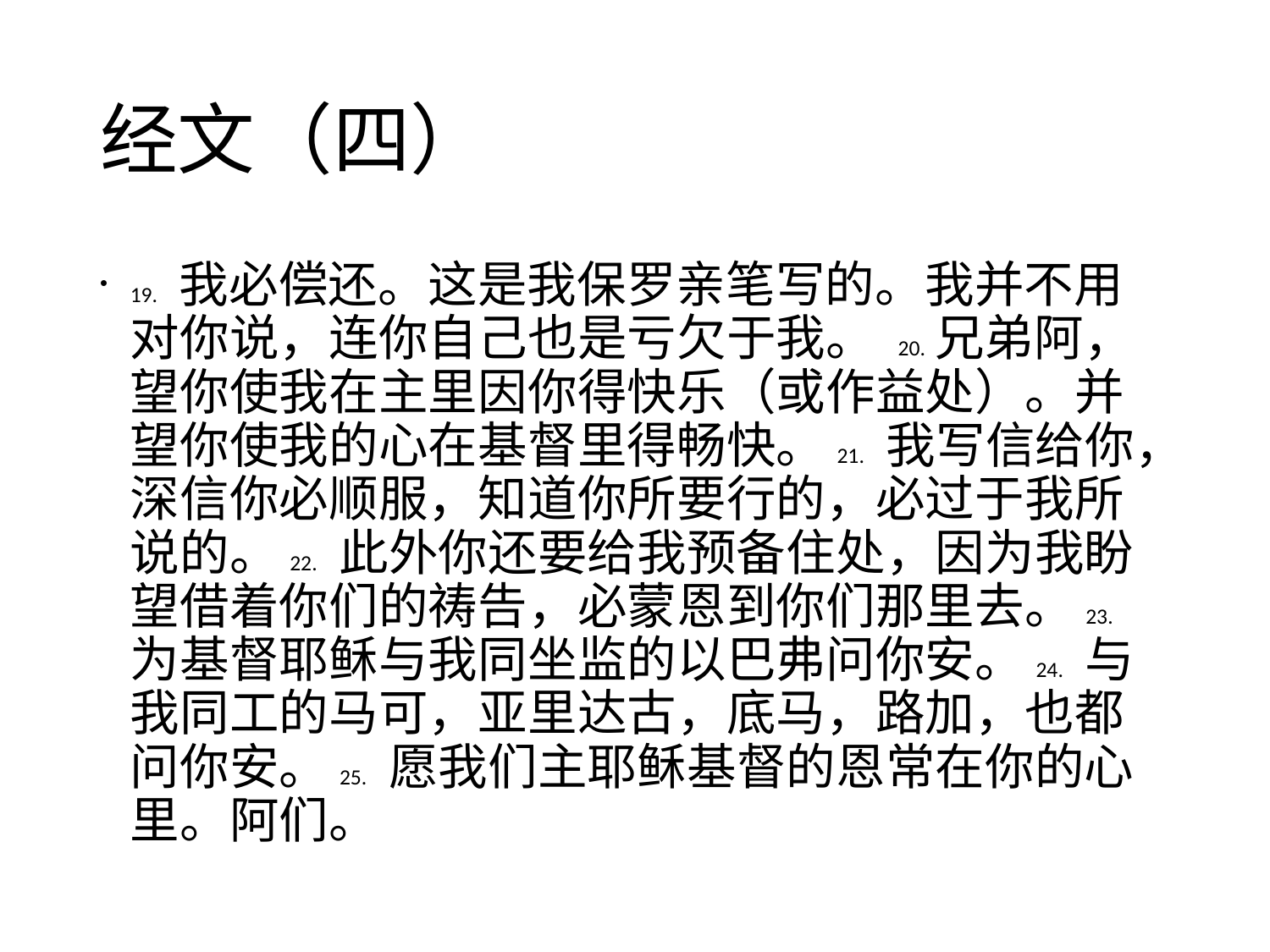

# 经文（四）
19. 我必偿还。这是我保罗亲笔写的。我并不用对你说，连你自己也是亏欠于我。 20. 兄弟阿，望你使我在主里因你得快乐（或作益处）。并望你使我的心在基督里得畅快。21. 我写信给你，深信你必顺服，知道你所要行的，必过于我所说的。22. 此外你还要给我预备住处，因为我盼望借着你们的祷告，必蒙恩到你们那里去。23. 为基督耶稣与我同坐监的以巴弗问你安。24. 与我同工的马可，亚里达古，底马，路加，也都问你安。25. 愿我们主耶稣基督的恩常在你的心里。阿们。